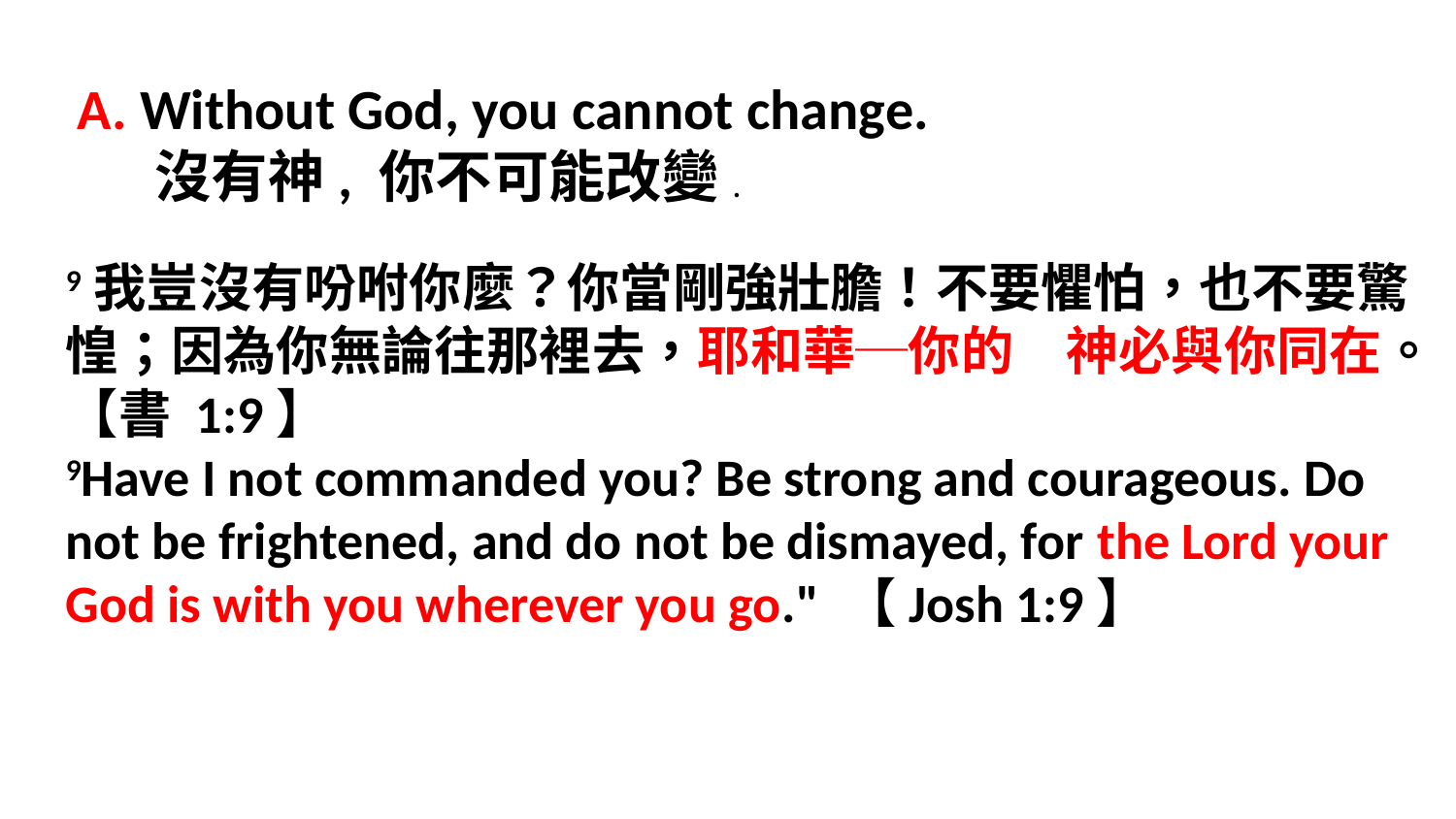

A. Without God, you cannot change.
     沒有神, 你不可能改變.
9我豈沒有吩咐你麼？你當剛強壯膽！不要懼怕，也不要驚惶；因為你無論往那裡去，耶和華─你的　神必與你同在。【書 1:9】
9Have I not commanded you? Be strong and courageous. Do not be frightened, and do not be dismayed, for the Lord your God is with you wherever you go." 【Josh 1:9】